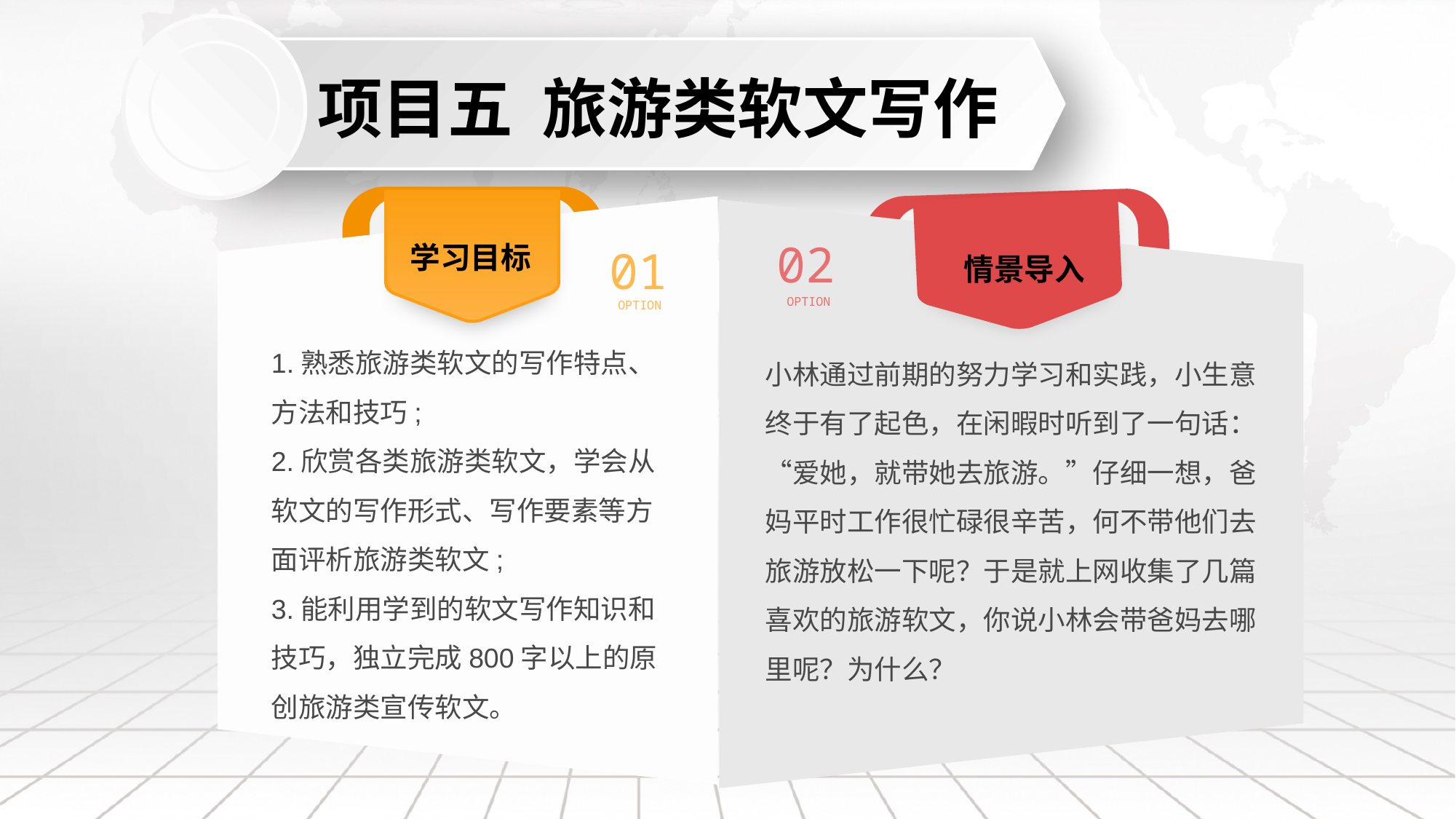

项目五  旅游类软文写作

02
OPTION
学习目标
01
OPTION
情景导入
1.熟悉旅游类软文的写作特点、方法和技巧;
2.欣赏各类旅游类软文，学会从软文的写作形式、写作要素等方面评析旅游类软文;
3.能利用学到的软文写作知识和技巧，独立完成800字以上的原创旅游类宣传软文。
小林通过前期的努力学习和实践，小生意终于有了起色，在闲暇时听到了一句话：“爱她，就带她去旅游。”仔细一想，爸妈平时工作很忙碌很辛苦，何不带他们去旅游放松一下呢？于是就上网收集了几篇喜欢的旅游软文，你说小林会带爸妈去哪里呢？为什么？
延迟符